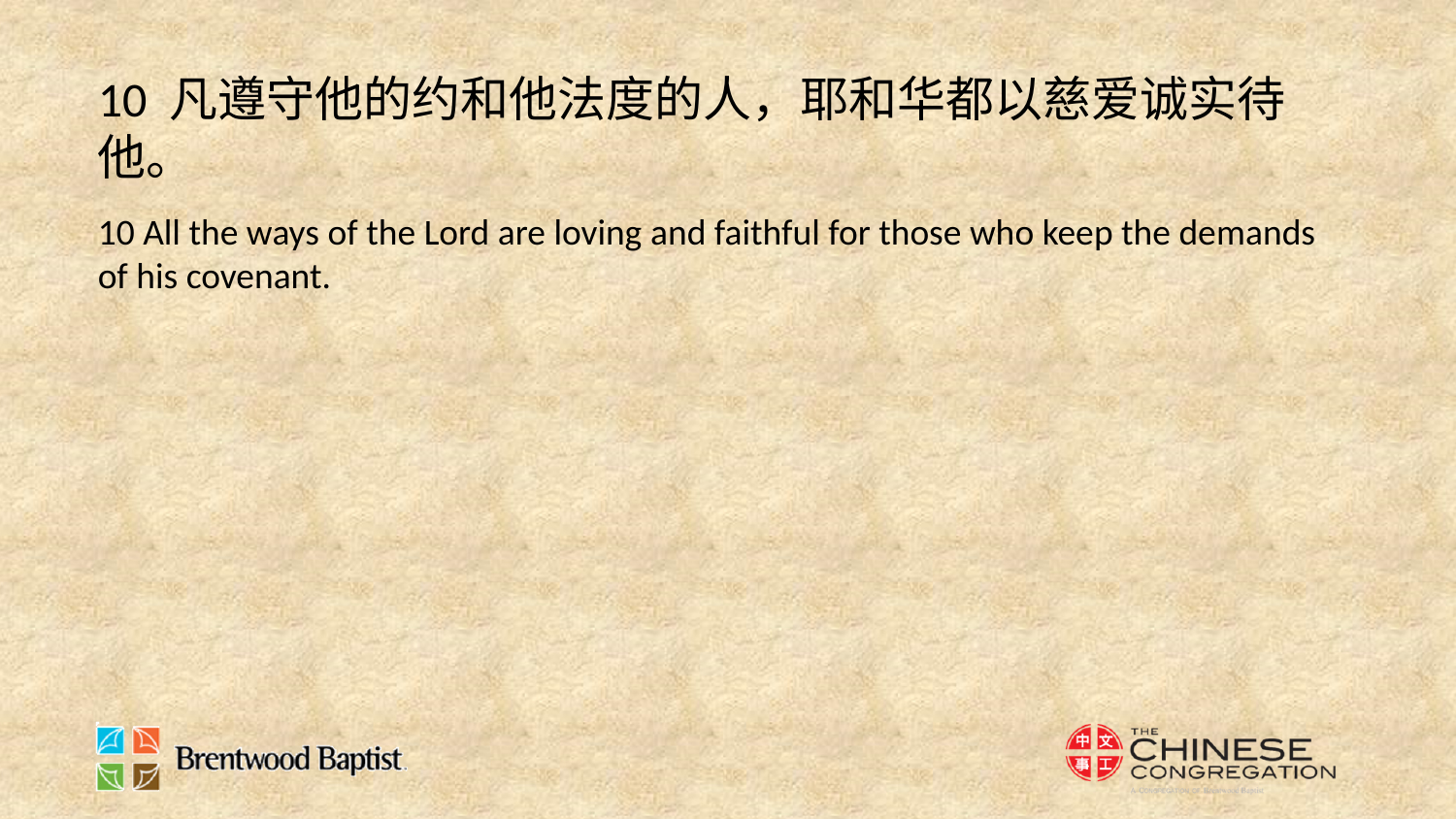

10 凡遵守他的约和他法度的人，耶和华都以慈爱诚实待他。

10 All the ways of the Lord are loving and faithful for those who keep the demands of his covenant.